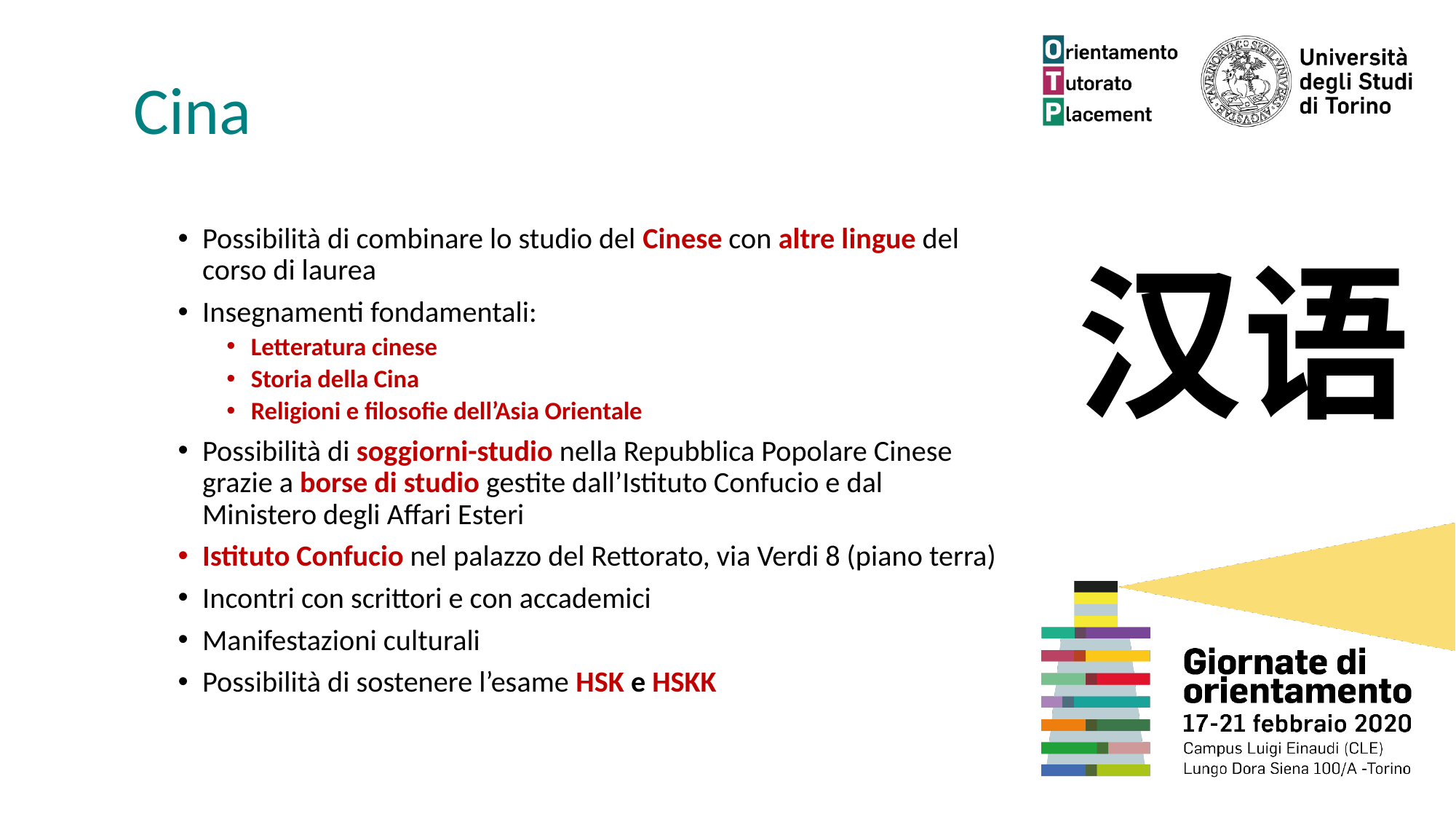

# Cina
Possibilità di combinare lo studio del Cinese con altre lingue del corso di laurea
Insegnamenti fondamentali:
Letteratura cinese
Storia della Cina
Religioni e filosofie dell’Asia Orientale
Possibilità di soggiorni-studio nella Repubblica Popolare Cinese grazie a borse di studio gestite dall’Istituto Confucio e dal Ministero degli Affari Esteri
Istituto Confucio nel palazzo del Rettorato, via Verdi 8 (piano terra)
Incontri con scrittori e con accademici
Manifestazioni culturali
Possibilità di sostenere l’esame HSK e HSKK
汉语